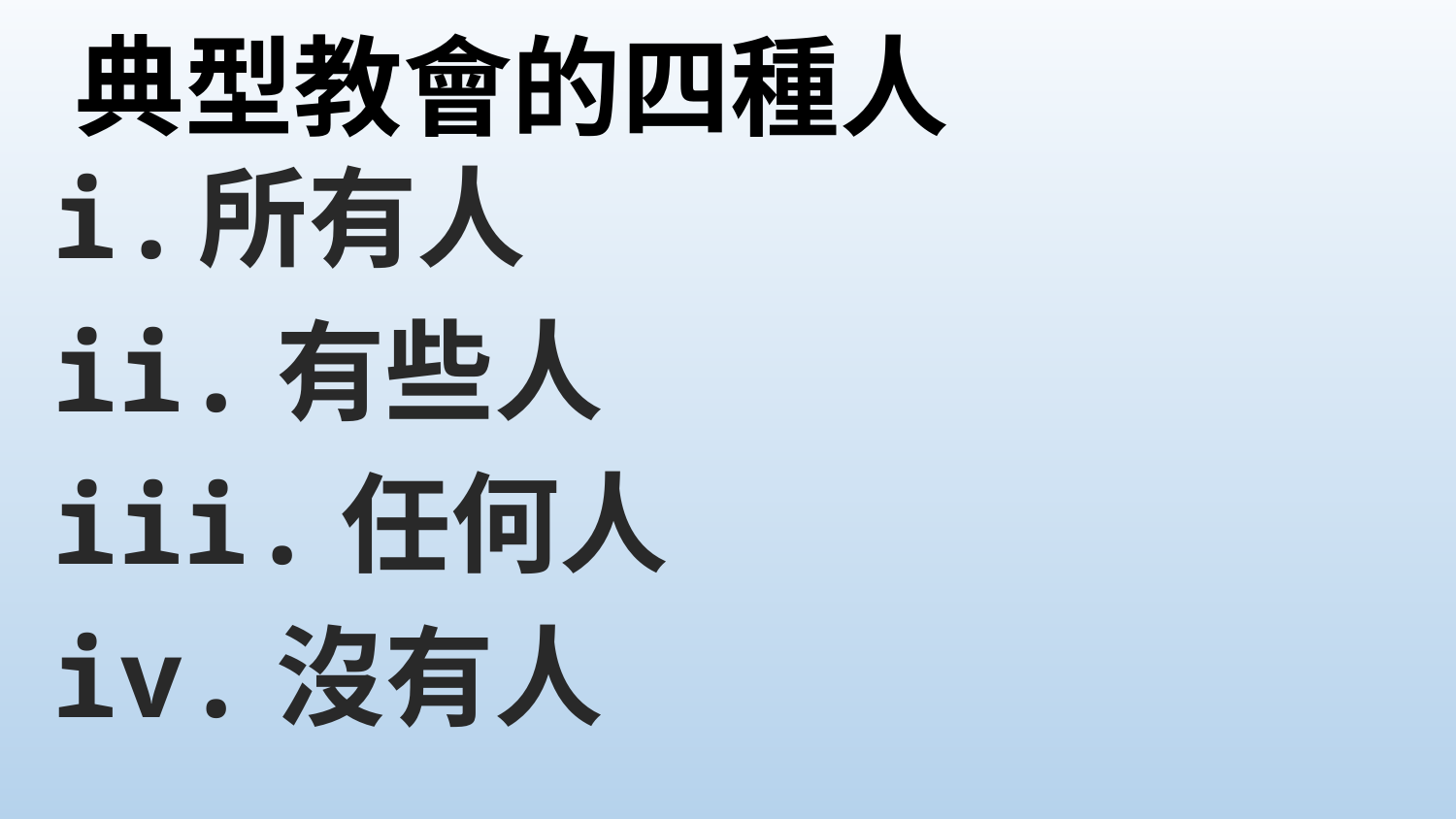

典型教會的四種人
#
i.	所有人
ii.有些人
iii.任何人
iv.沒有人